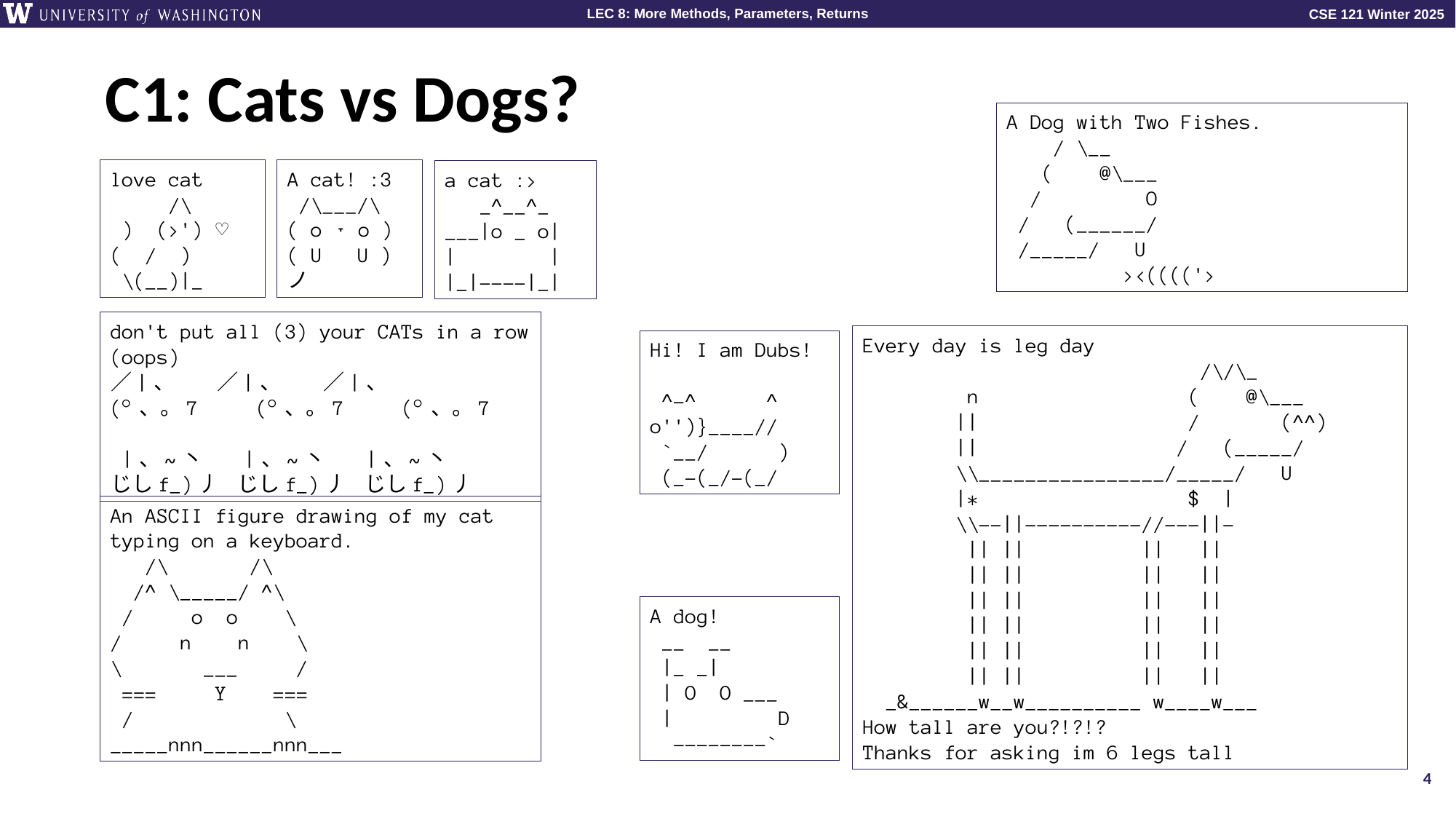

# C1: Cats vs Dogs?
A Dog with Two Fishes.
    / \__
   (    @\___
  /         O
 /   (______/
 /_____/   U
          ><(((('>
love cat
     /\
 )  (>') ♡
(  /  )
 \(__)|_
A cat! :3
 /\___/\
( o ˕ o )
( U   U )ノ
a cat :>
   _^__^_
___|o _ o|
|        |
|_|----|_|
don't put all (3) your CATs in a row (oops)
／|、       ／|、       ／|、
(°、。7     (°、。7     (°、。7
 |、~丶      |、~丶      |、~丶
じしf_)丿   じしf_)丿   じしf_)丿
Every day is leg day
                             /\/\_
         n                  (    @\___
        ||                  /       (^^)
        ||                 /   (_____/
        \\________________/_____/   U
        |*                  $  |
        \\--||----------//---||-
         || ||          ||   ||
         || ||          ||   ||
         || ||          ||   ||
         || ||          ||   ||
         || ||          ||   ||
         || ||          ||   ||
  _&______w__w__________ w____w___
How tall are you?!?!?
Thanks for asking im 6 legs tall
Hi! I am Dubs!

 ^-^      ^
o'')}____//
 `__/      )
 (_-(_/-(_/
An ASCII figure drawing of my cat typing on a keyboard.
   /\       /\
  /^ \_____/ ^\
 /     o  o    \
/     n    n    \
\       ___     /
 ===     Y    ===
 /             \
_____nnn______nnn___
A dog!
 __  __
 |_ _|
 | O  O ___
 |         D
  --------`
4